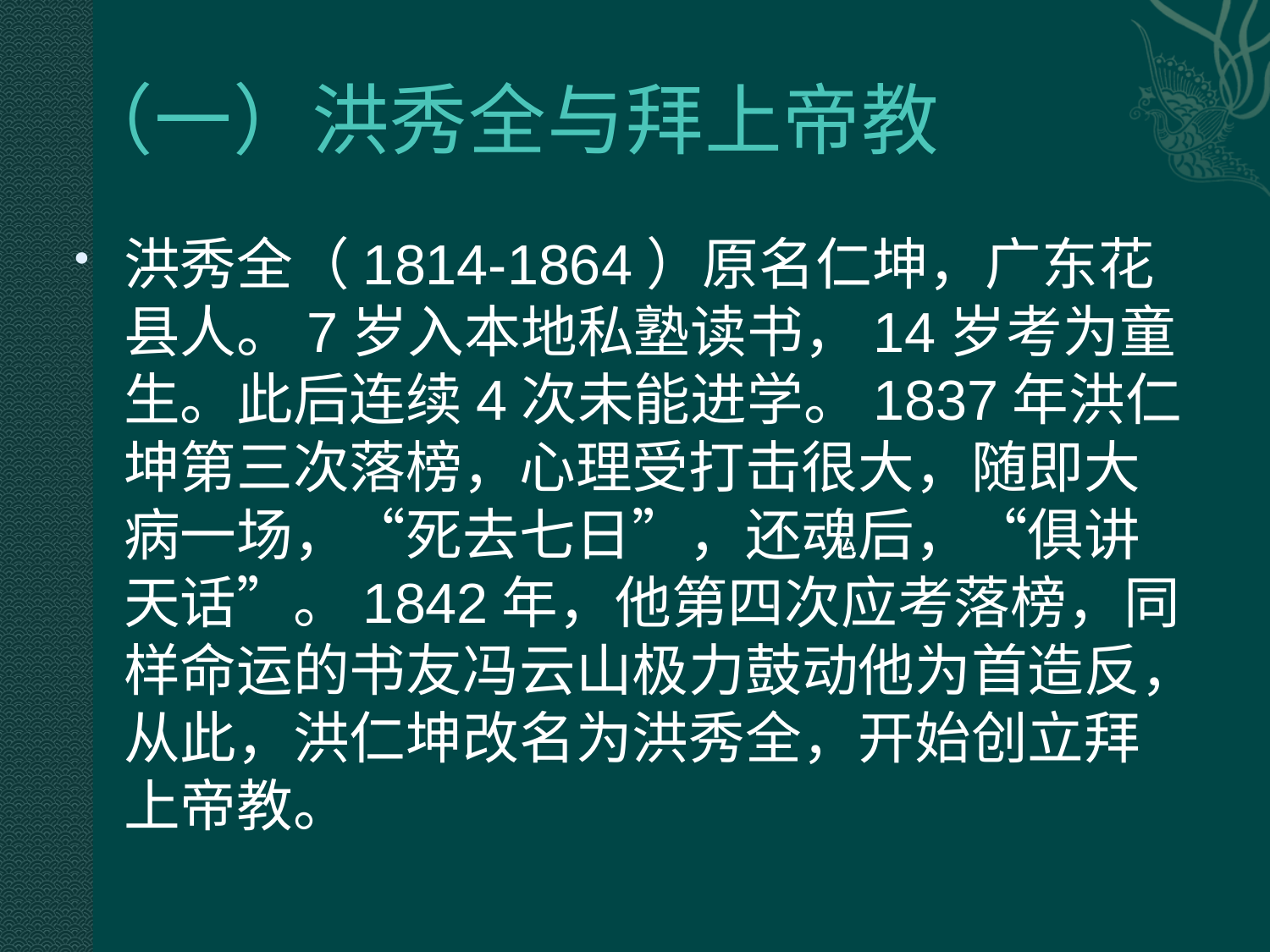

# （一）洪秀全与拜上帝教
洪秀全（1814-1864）原名仁坤，广东花县人。7岁入本地私塾读书，14岁考为童生。此后连续4次未能进学。1837年洪仁坤第三次落榜，心理受打击很大，随即大病一场，“死去七日”，还魂后，“俱讲天话”。1842年，他第四次应考落榜，同样命运的书友冯云山极力鼓动他为首造反，从此，洪仁坤改名为洪秀全，开始创立拜上帝教。